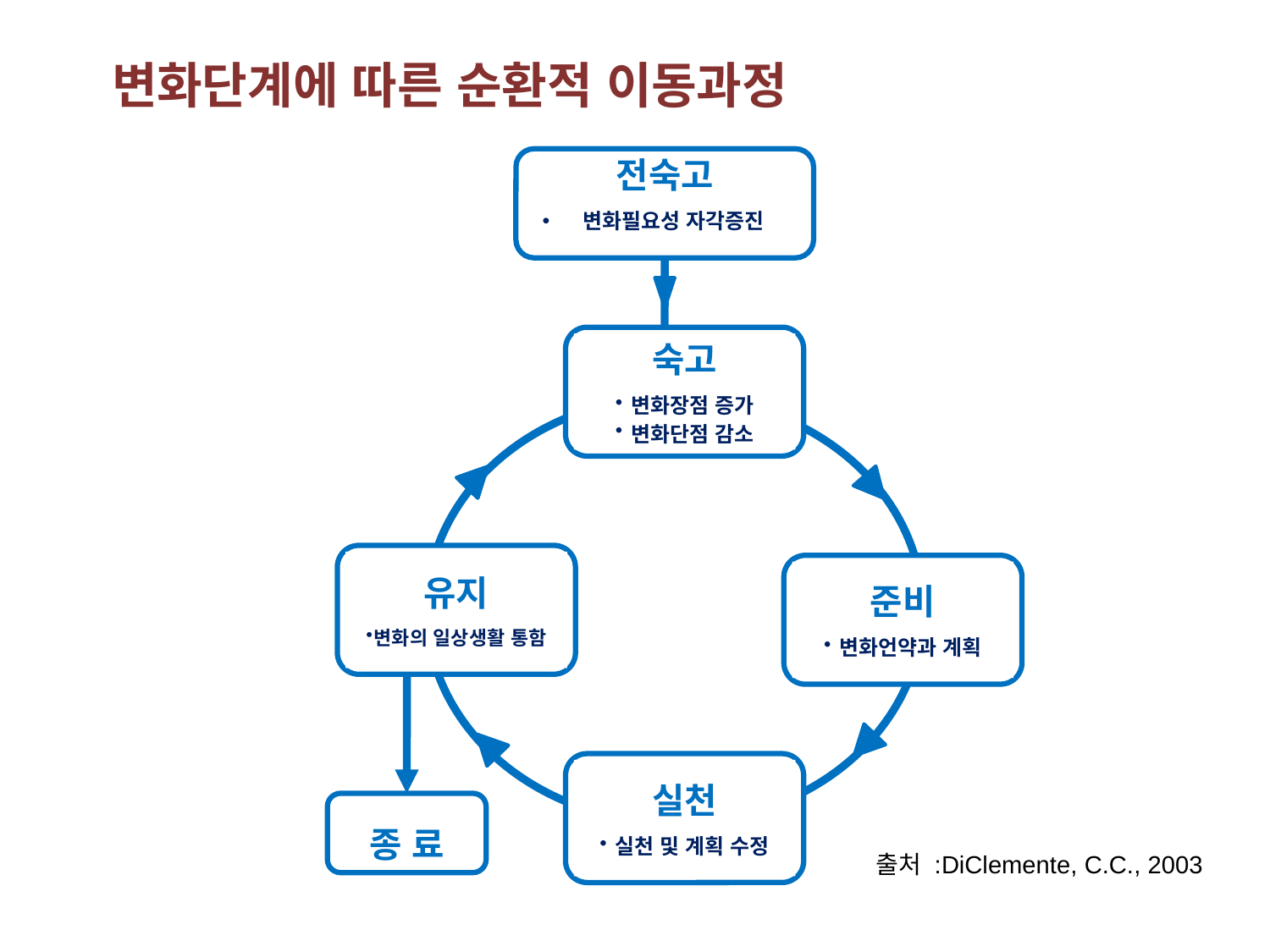

# 변화단계에 따른 순환적 이동과정

전숙고
 변화필요성 자각증진

숙고
변화장점 증가
변화단점 감소

유지
변화의 일상생활 통함

준비
변화언약과 계획

실천
실천 및 계획 수정

종 료
출처 :DiClemente, C.C., 2003